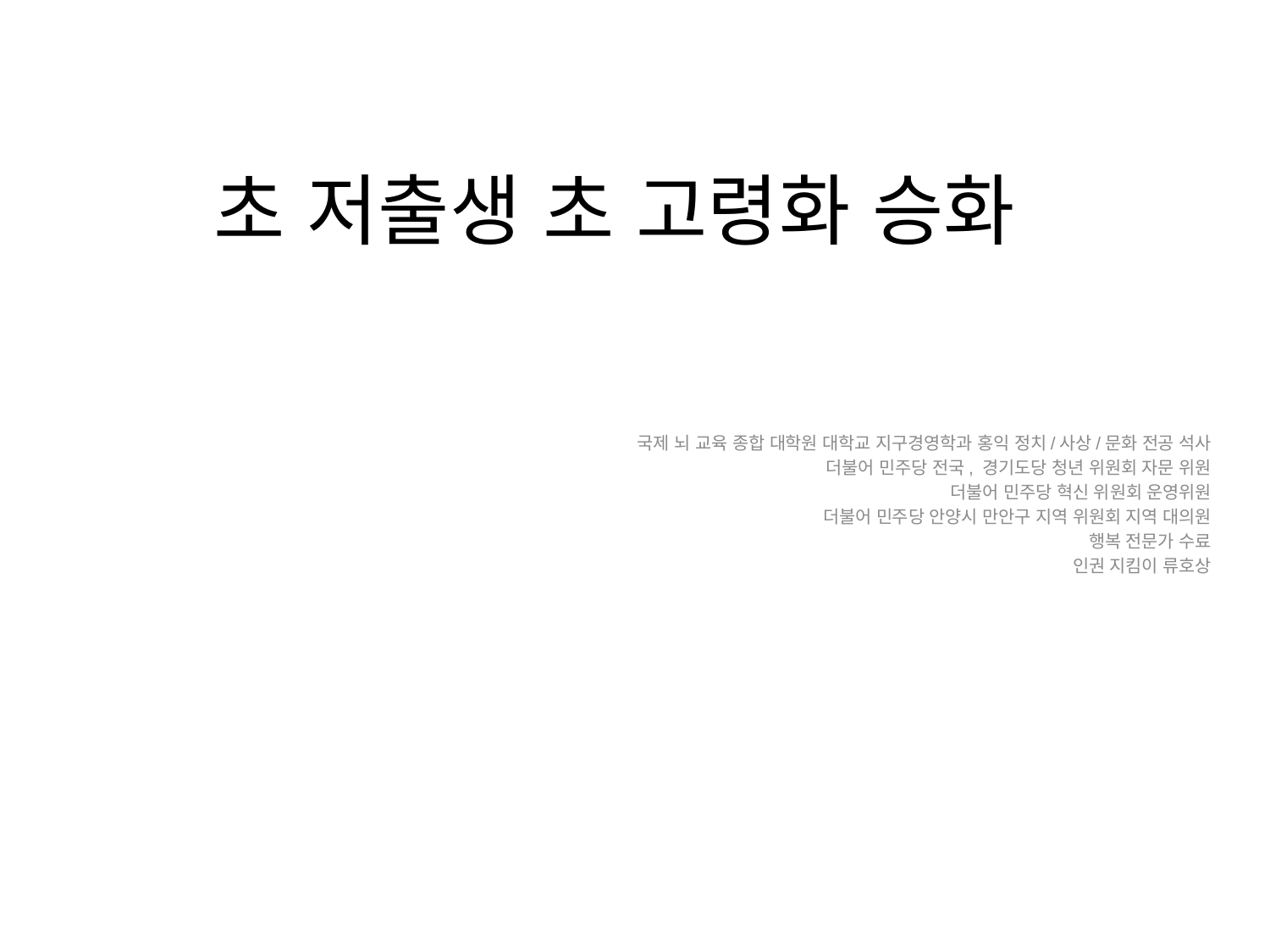

# 초 저출생 초 고령화 승화
국제 뇌 교육 종합 대학원 대학교 지구경영학과 홍익 정치/사상/문화 전공 석사
더불어 민주당 전국, 경기도당 청년 위원회 자문 위원
더불어 민주당 혁신 위원회 운영위원
더불어 민주당 안양시 만안구 지역 위원회 지역 대의원
행복 전문가 수료
인권 지킴이 류호상